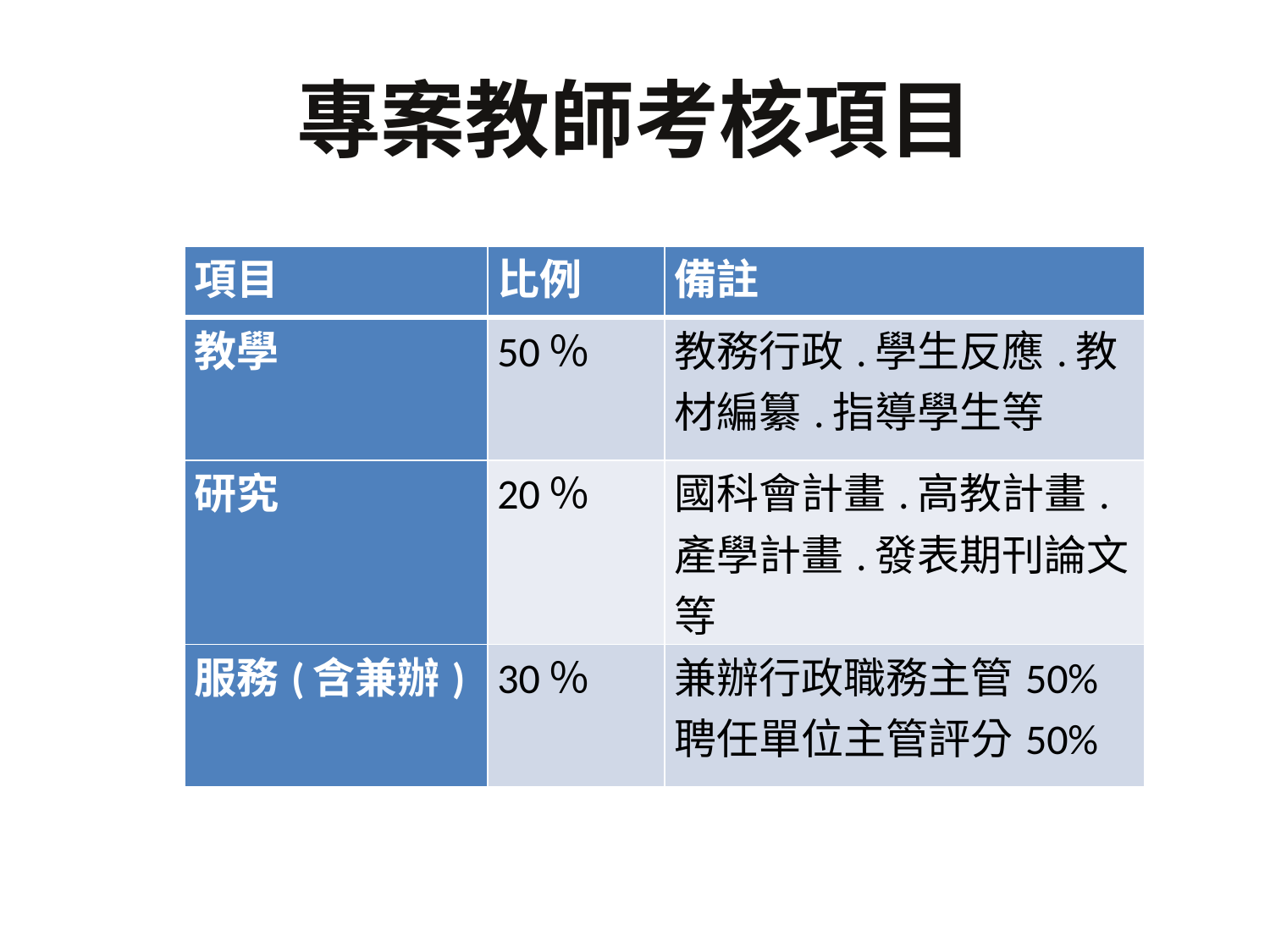

# 專案教師考核項目
| 項目 | 比例 | 備註 |
| --- | --- | --- |
| 教學 | 50％ | 教務行政.學生反應.教材編纂.指導學生等 |
| 研究 | 20％ | 國科會計畫.高教計畫.產學計畫.發表期刊論文等 |
| 服務(含兼辦) | 30％ | 兼辦行政職務主管50% 聘任單位主管評分50% |